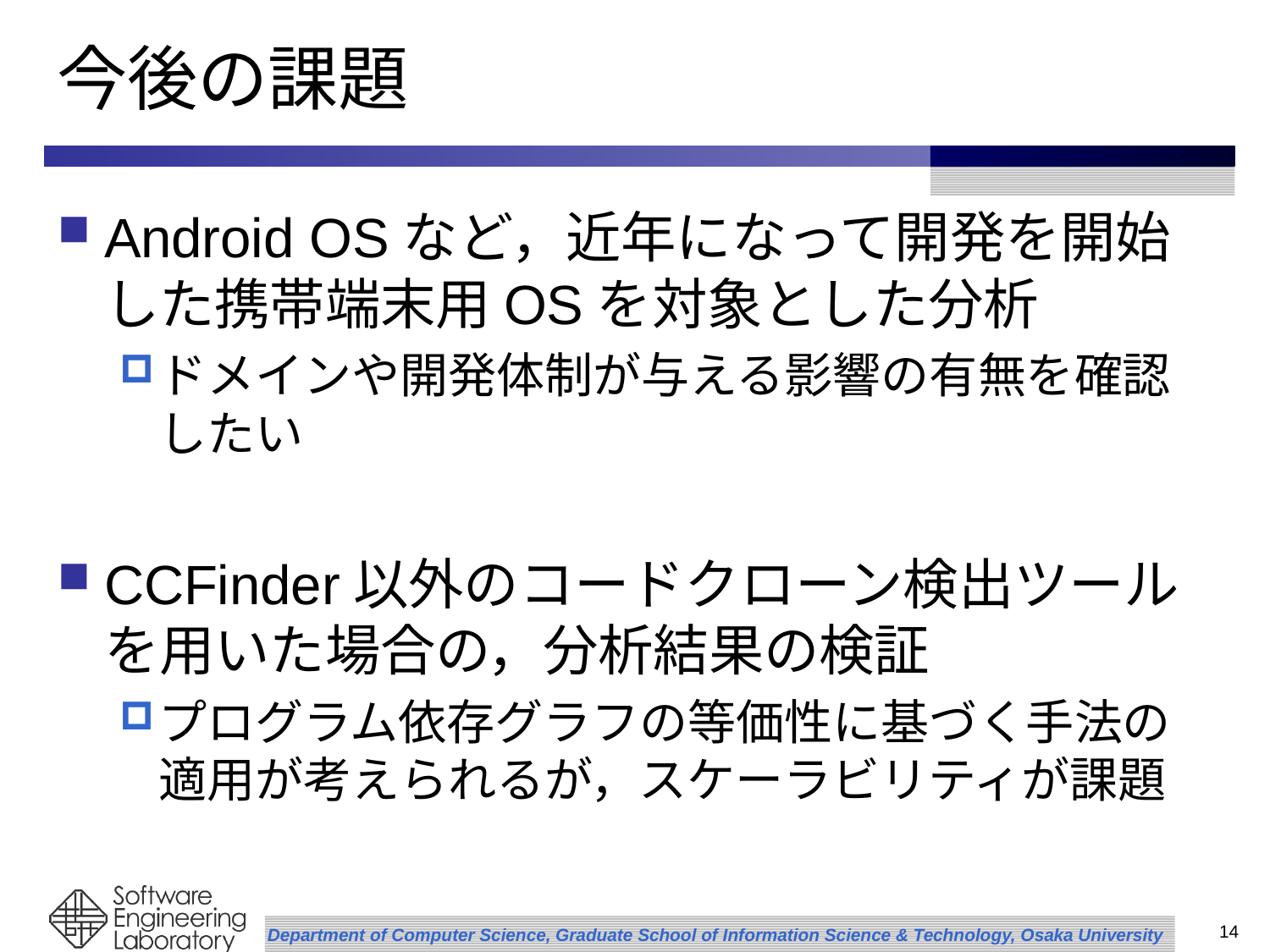

# 今後の課題
Android OSなど，近年になって開発を開始した携帯端末用OSを対象とした分析
ドメインや開発体制が与える影響の有無を確認したい

CCFinder以外のコードクローン検出ツールを用いた場合の，分析結果の検証
プログラム依存グラフの等価性に基づく手法の適用が考えられるが，スケーラビリティが課題

14